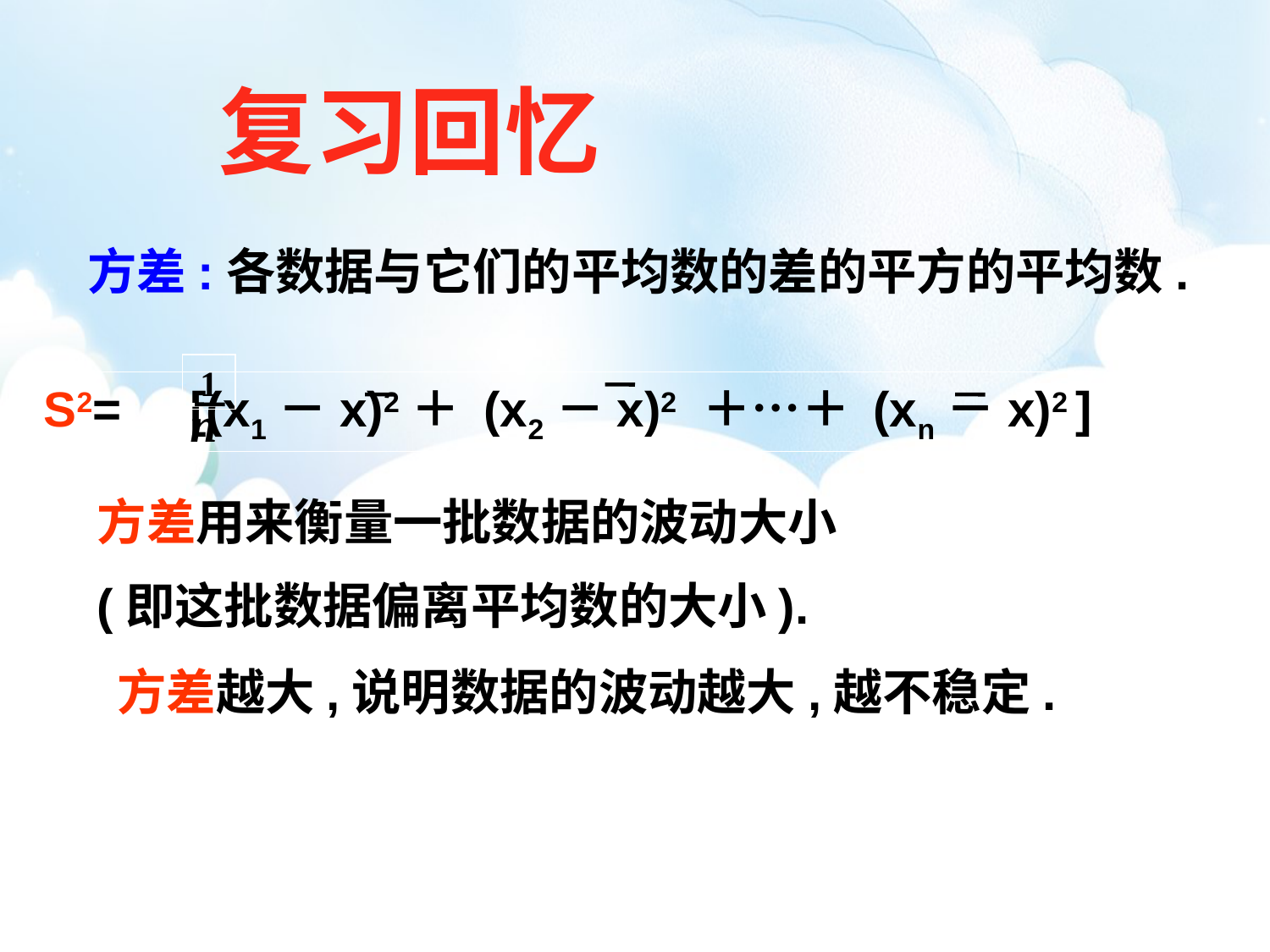

复习回忆
方差:各数据与它们的平均数的差的平方的平均数.
1
n

S2=     [(x1－x)2＋ (x2－x)2 ＋…＋ (xn－x)2 ]

方差用来衡量一批数据的波动大小
(即这批数据偏离平均数的大小).
方差越大,说明数据的波动越大,越不稳定.